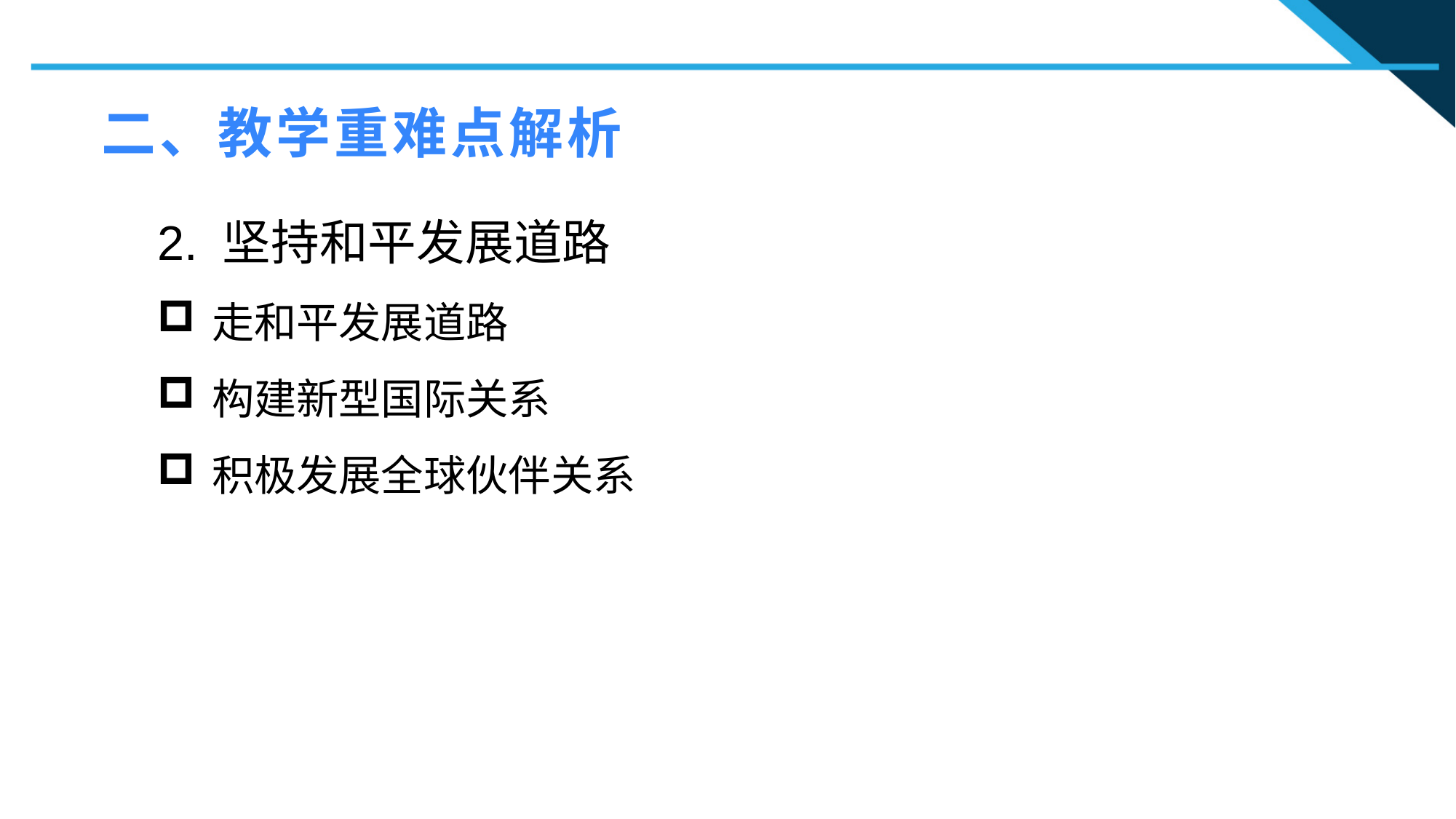

二、教学重难点解析
2. 坚持和平发展道路
走和平发展道路
构建新型国际关系
积极发展全球伙伴关系

1
2
2
n